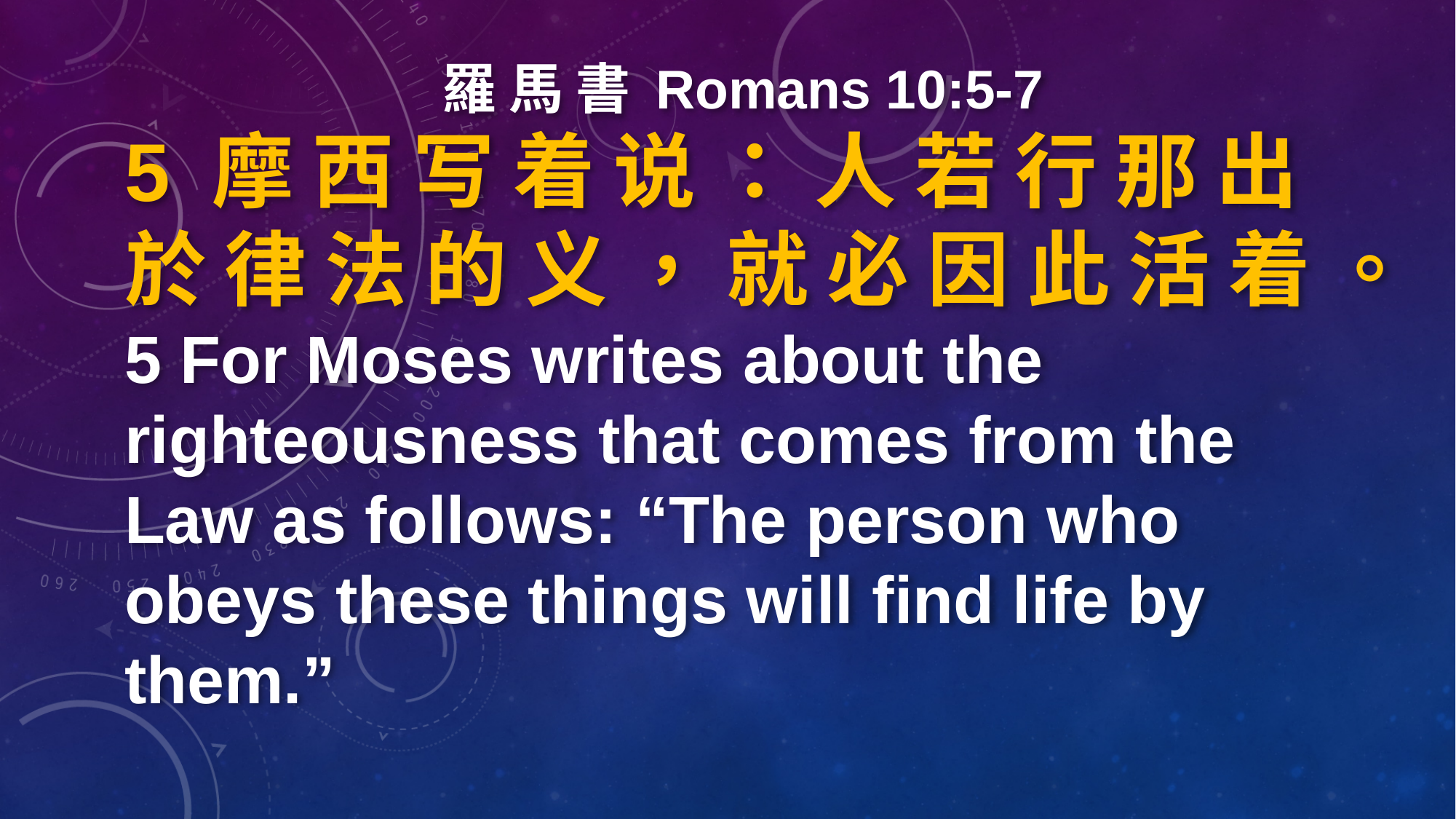

羅 馬 書 Romans 10:5-7
5 摩 西 写 着 说 ： 人 若 行 那 出 於 律 法 的 义 ， 就 必 因 此 活 着 。
5 For Moses writes about the righteousness that comes from the Law as follows: “The person who obeys these things will find life by them.”